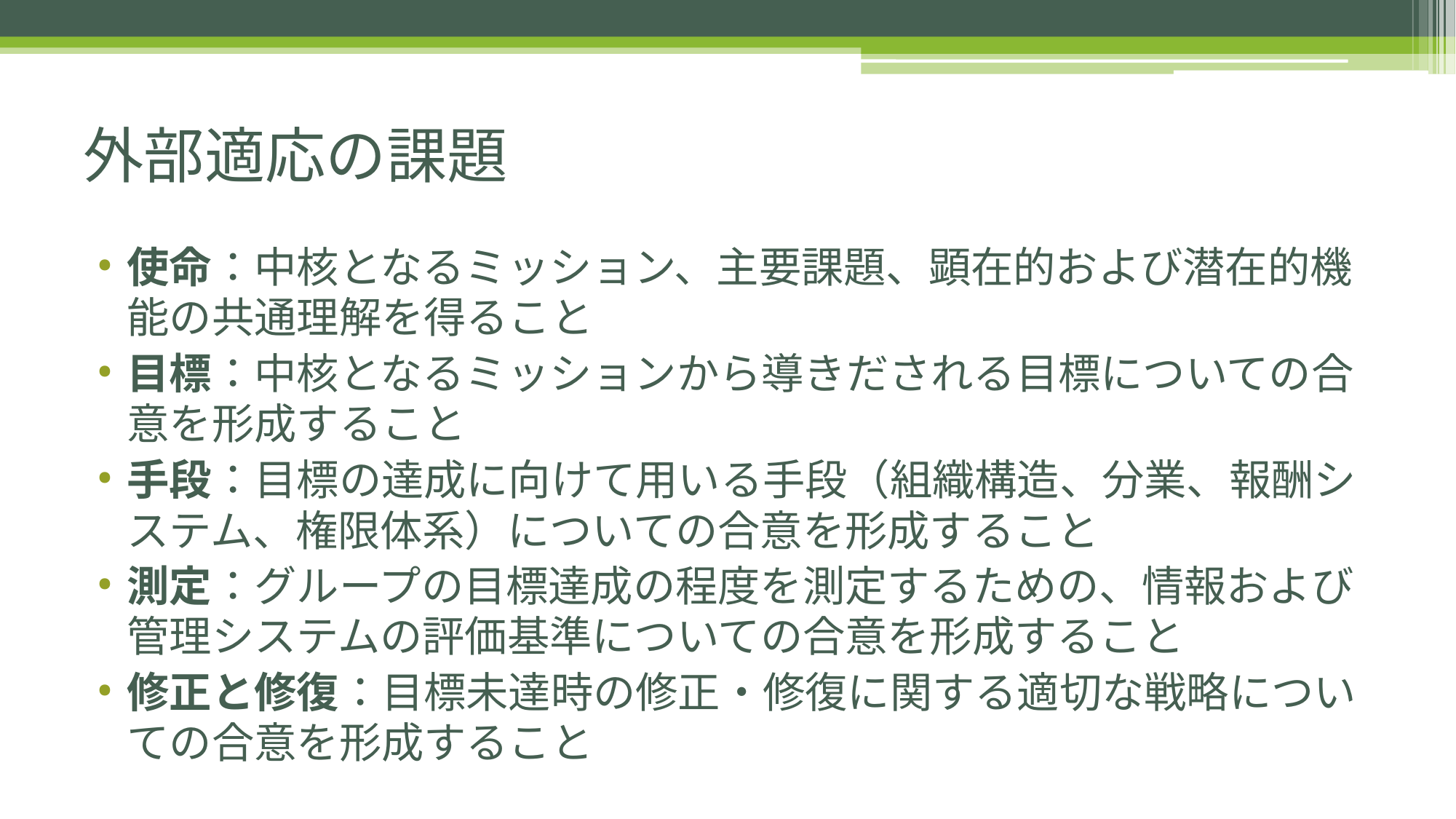

# 外部適応の課題
使命：中核となるミッション、主要課題、顕在的および潜在的機能の共通理解を得ること
目標：中核となるミッションから導きだされる目標についての合意を形成すること
手段：目標の達成に向けて用いる手段（組織構造、分業、報酬システム、権限体系）についての合意を形成すること
測定：グループの目標達成の程度を測定するための、情報および管理システムの評価基準についての合意を形成すること
修正と修復：目標未達時の修正・修復に関する適切な戦略についての合意を形成すること